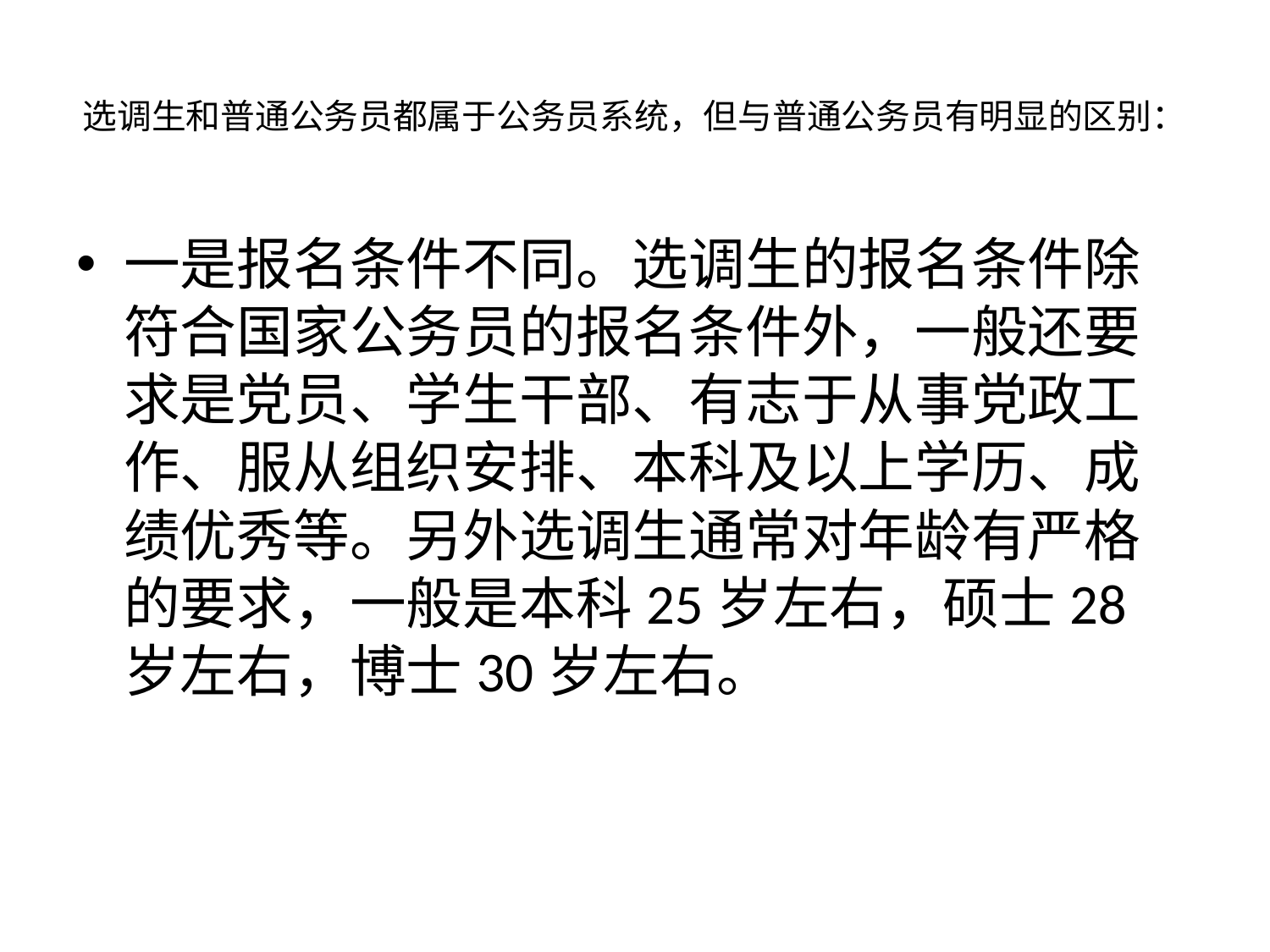

# 选调生和普通公务员都属于公务员系统，但与普通公务员有明显的区别：
一是报名条件不同。选调生的报名条件除符合国家公务员的报名条件外，一般还要求是党员、学生干部、有志于从事党政工作、服从组织安排、本科及以上学历、成绩优秀等。另外选调生通常对年龄有严格的要求，一般是本科25岁左右，硕士28岁左右，博士30岁左右。